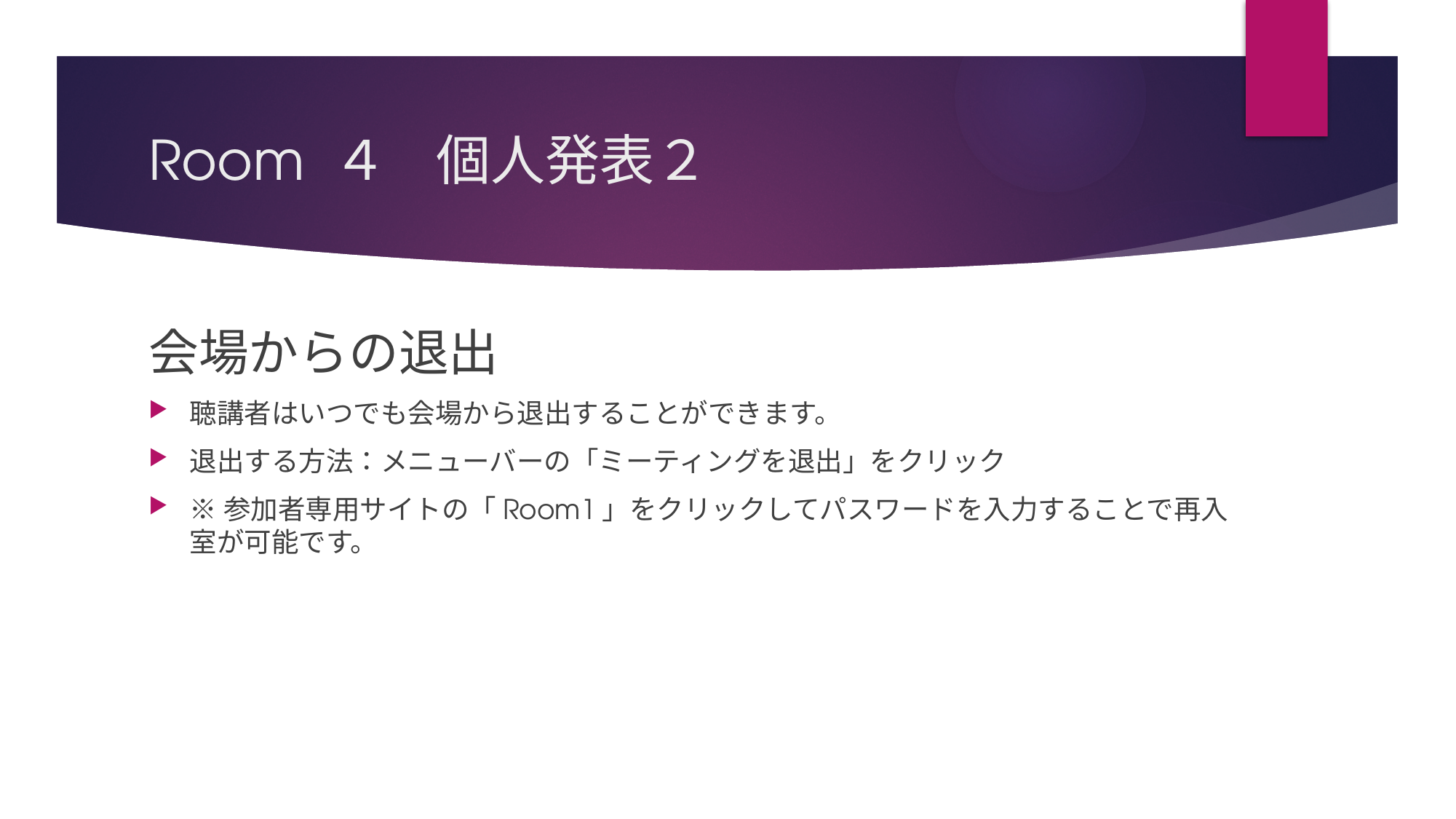

# Room ４    個人発表２
会場からの退出
聴講者はいつでも会場から退出することができます。
退出する方法：メニューバーの「ミーティングを退出」をクリック
※参加者専用サイトの「Room1」をクリックしてパスワードを入力することで再入室が可能です。